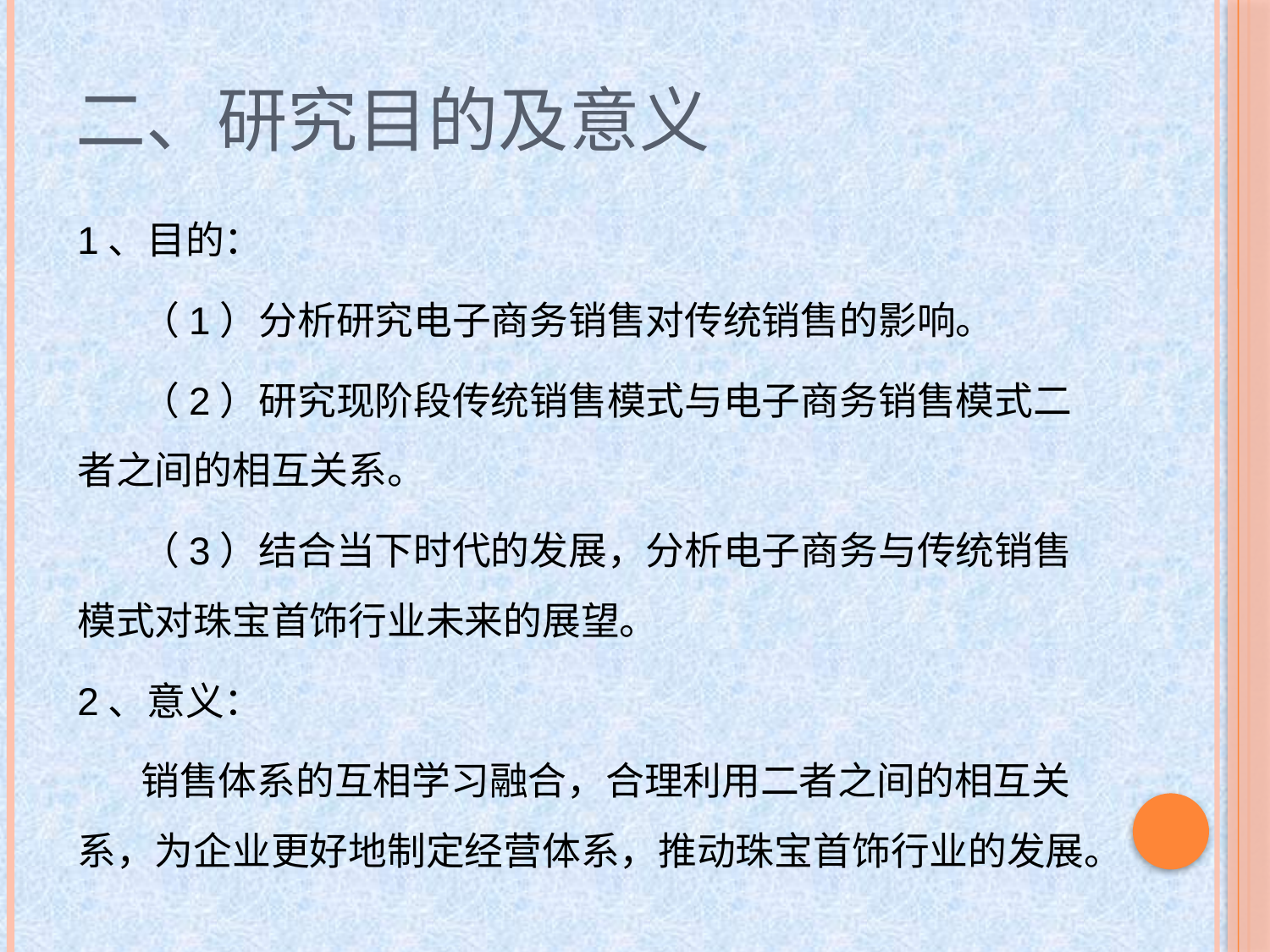

# 二、研究目的及意义
1、目的：
（1）分析研究电子商务销售对传统销售的影响。
（2）研究现阶段传统销售模式与电子商务销售模式二者之间的相互关系。
（3）结合当下时代的发展，分析电子商务与传统销售模式对珠宝首饰行业未来的展望。
2、意义：
销售体系的互相学习融合，合理利用二者之间的相互关系，为企业更好地制定经营体系，推动珠宝首饰行业的发展。